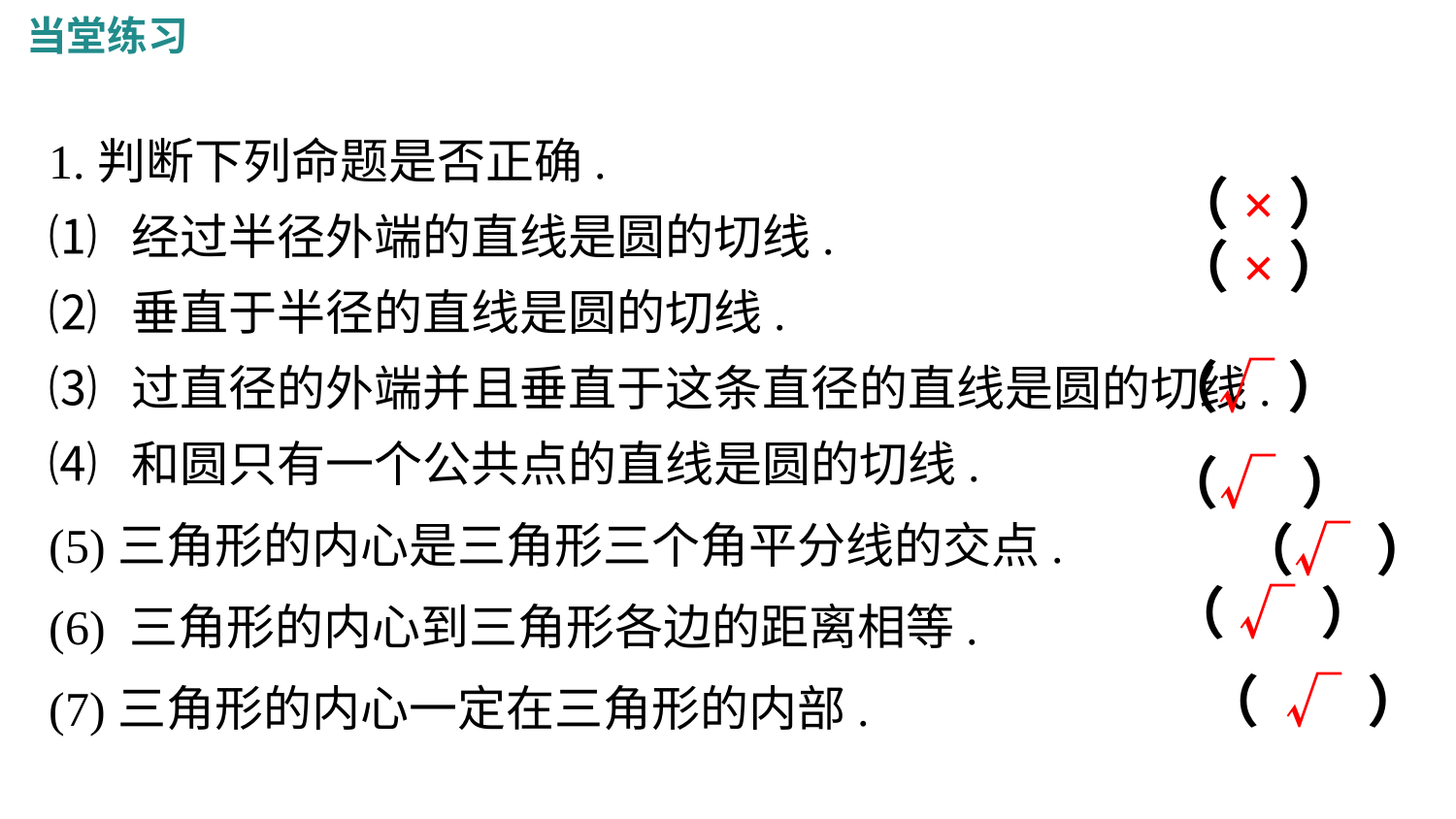

当堂练习
1.判断下列命题是否正确.
⑴  经过半径外端的直线是圆的切线.
⑵  垂直于半径的直线是圆的切线.
⑶  过直径的外端并且垂直于这条直径的直线是圆的切线.
⑷  和圆只有一个公共点的直线是圆的切线.
(5)三角形的内心是三角形三个角平分线的交点.
(6) 三角形的内心到三角形各边的距离相等.
(7)三角形的内心一定在三角形的内部.
（×）
（×）
（√ ）
（√  ）
（√  ）
（ √  ）
（  √  ）